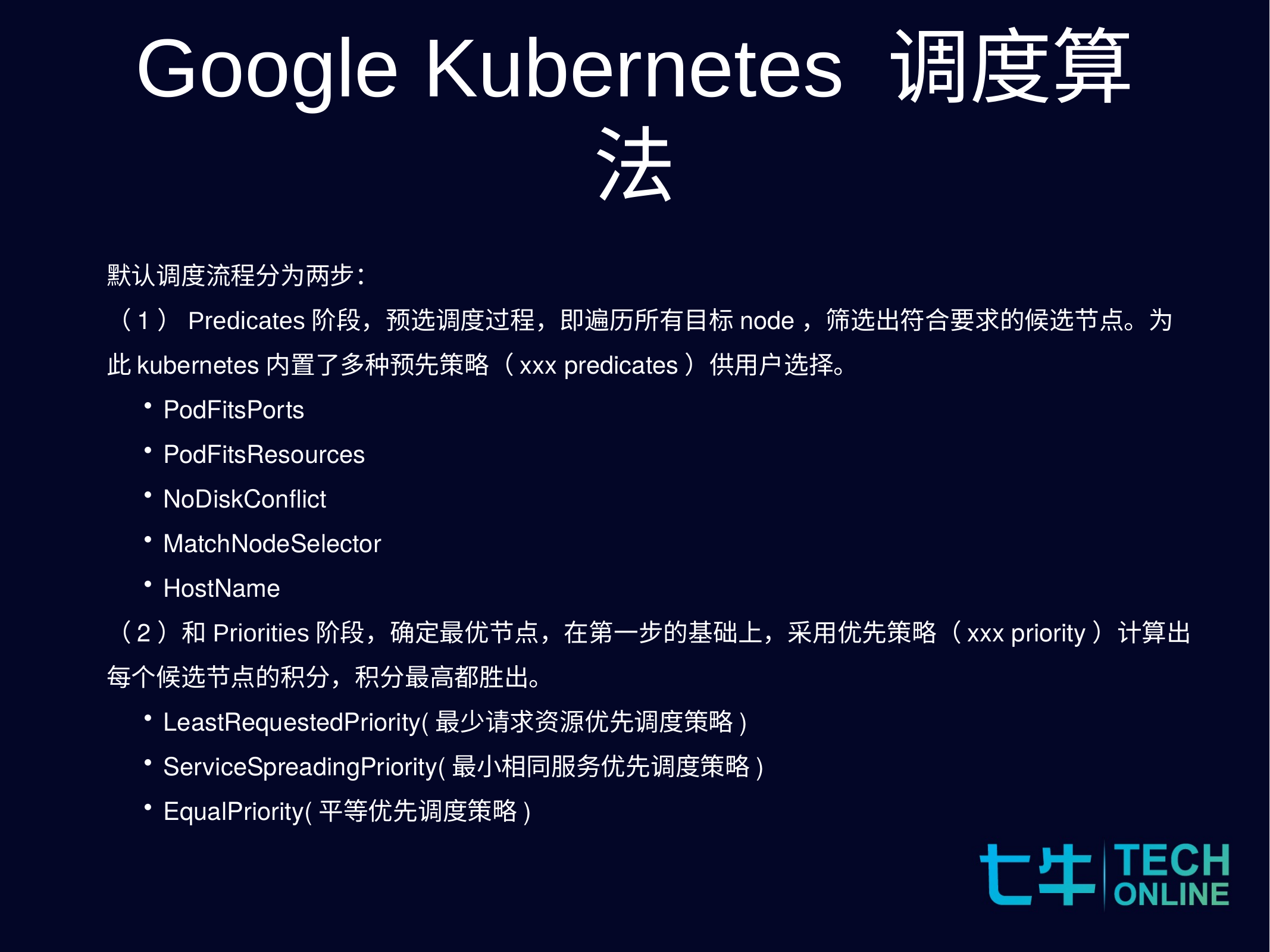

Google Kubernetes 调度算法
默认调度流程分为两步：
（1）Predicates阶段，预选调度过程，即遍历所有目标node，筛选出符合要求的候选节点。为此kubernetes内置了多种预先策略（xxx predicates）供用户选择。
PodFitsPorts
PodFitsResources
NoDiskConflict
MatchNodeSelector
HostName
（2）和Priorities阶段，确定最优节点，在第一步的基础上，采用优先策略（xxx priority）计算出每个候选节点的积分，积分最高都胜出。
LeastRequestedPriority(最少请求资源优先调度策略)
ServiceSpreadingPriority(最小相同服务优先调度策略)
EqualPriority(平等优先调度策略)